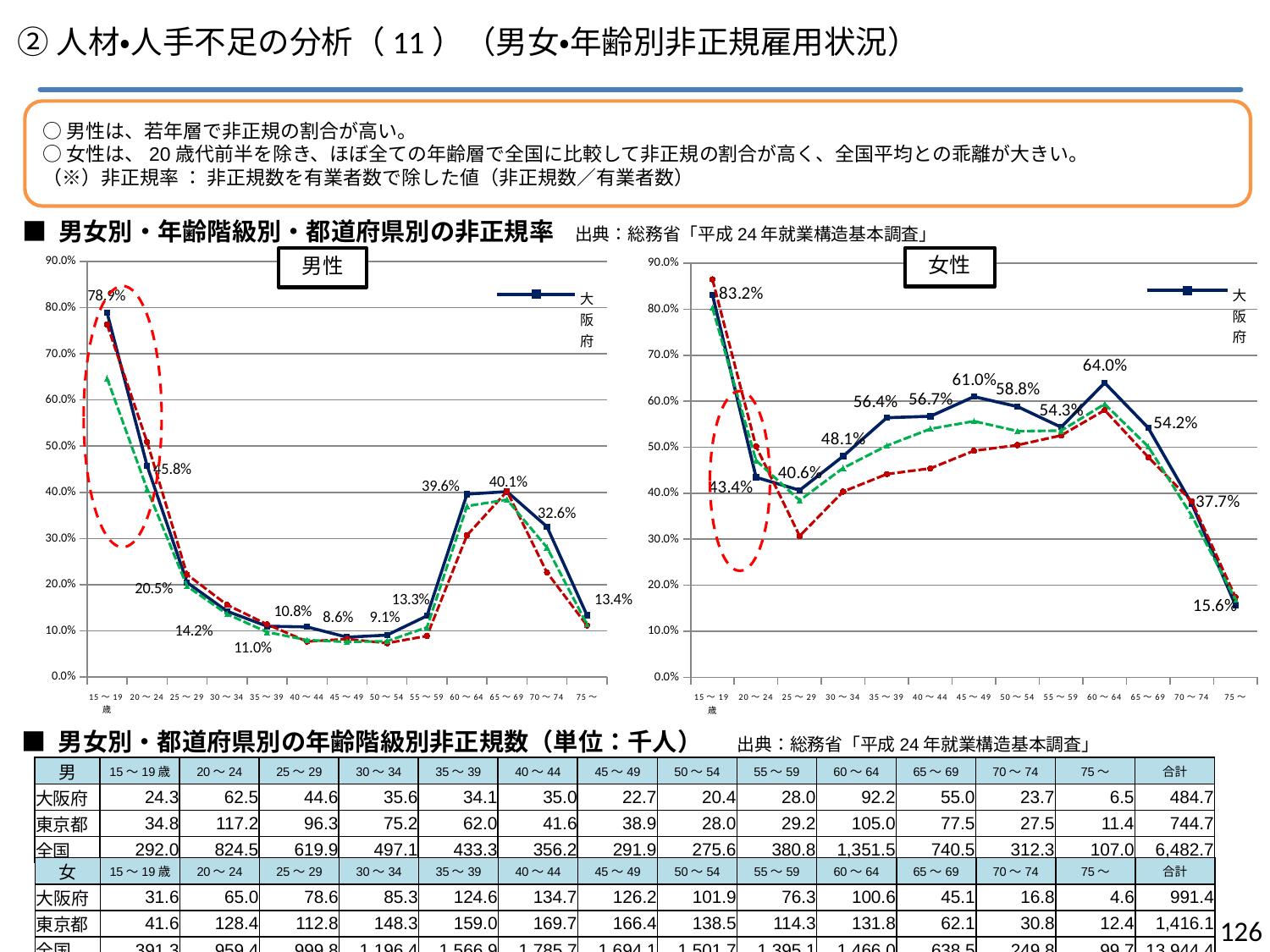

②人材・人手不足の分析（11）（男女・年齢別非正規雇用状況）
○男性は、若年層で非正規の割合が高い。
○女性は、20歳代前半を除き、ほぼ全ての年齢層で全国に比較して非正規の割合が高く、全国平均との乖離が大きい。
（※）非正規率 ： 非正規数を有業者数で除した値（非正規数／有業者数）
■ 男女別・年齢階級別・都道府県別の非正規率　出典：総務省「平成24年就業構造基本調査」

### Chart

| Category | 大阪府 | 東京都 | 全国 |
|---|---|---|---|
| 15～19歳 | 0.788961038961039 | 0.7631578947368421 | 0.6468763845813026 |
| 20～24 | 0.4575402635431918 | 0.5093437635810517 | 0.4069193564307571 |
| 25～29 | 0.20468104635153742 | 0.22183828610919143 | 0.19653783963729748 |
| 30～34 | 0.14245698279311725 | 0.15624350716808644 | 0.1362104397862721 |
| 35～39 | 0.10996452757175104 | 0.11413843888070692 | 0.09733797596315849 |
| 40～44 | 0.10845986984815618 | 0.07673860911270983 | 0.08003415269851256 |
| 45～49 | 0.08624620060790274 | 0.08239779707689049 | 0.07606316447779862 |
| 50～54 | 0.09078771695594126 | 0.07335603877390622 | 0.07749627421758569 |
| 55～59 | 0.13251301467108376 | 0.08905154010369015 | 0.1076162215628091 |
| 60～64 | 0.3960481099656357 | 0.3069277988892137 | 0.3701522787028922 |
| 65～69 | 0.40145985401459855 | 0.40217955371043074 | 0.3841365357680137 |
| 70～74 | 0.32554945054945056 | 0.22633744855967078 | 0.280517380759903 |
| 75～ | 0.13402061855670103 | 0.11176470588235295 | 0.11424300661968824 |

### Chart

| Category | 大阪府 | 東京都 | 全国 |
|---|---|---|---|
| 15～19歳 | 0.8315789473684211 | 0.8648648648648649 | 0.802831350020517 |
| 20～24 | 0.4344919786096257 | 0.5017584994138335 | 0.4712875178071425 |
| 25～29 | 0.40641158221303 | 0.3070223189983669 | 0.38440539813141605 |
| 30～34 | 0.48056338028169016 | 0.40342763873775844 | 0.45471475808597167 |
| 35～39 | 0.5640561339972838 | 0.4415440155512358 | 0.5031953498827837 |
| 40～44 | 0.5671578947368421 | 0.45386466969778017 | 0.5397636248224164 |
| 45～49 | 0.609956500724988 | 0.49216208222419405 | 0.556555734419659 |
| 50～54 | 0.5883371824480369 | 0.5045537340619308 | 0.5349649104057568 |
| 55～59 | 0.5434472934472935 | 0.5255172413793103 | 0.5359585094122167 |
| 60～64 | 0.6399491094147582 | 0.5806167400881057 | 0.5937626569461321 |
| 65～69 | 0.5420673076923077 | 0.47842835130970723 | 0.5012560841576386 |
| 70～74 | 0.37668161434977576 | 0.38213399503722084 | 0.35069493191071177 |
| 75～ | 0.1564625850340136 | 0.17415730337078653 | 0.16901169689777928 |
■ 男女別・都道府県別の年齢階級別非正規数（単位：千人）　　出典：総務省「平成24年就業構造基本調査」
| 男 | 15～19歳 | 20～24 | 25～29 | 30～34 | 35～39 | 40～44 | 45～49 | 50～54 | 55～59 | 60～64 | 65～69 | 70～74 | 75～ | 合計 |
| --- | --- | --- | --- | --- | --- | --- | --- | --- | --- | --- | --- | --- | --- | --- |
| 大阪府 | 24.3 | 62.5 | 44.6 | 35.6 | 34.1 | 35.0 | 22.7 | 20.4 | 28.0 | 92.2 | 55.0 | 23.7 | 6.5 | 484.7 |
| 東京都 | 34.8 | 117.2 | 96.3 | 75.2 | 62.0 | 41.6 | 38.9 | 28.0 | 29.2 | 105.0 | 77.5 | 27.5 | 11.4 | 744.7 |
| 全国 | 292.0 | 824.5 | 619.9 | 497.1 | 433.3 | 356.2 | 291.9 | 275.6 | 380.8 | 1,351.5 | 740.5 | 312.3 | 107.0 | 6,482.7 |
| 女 | 15～19歳 | 20～24 | 25～29 | 30～34 | 35～39 | 40～44 | 45～49 | 50～54 | 55～59 | 60～64 | 65～69 | 70～74 | 75～ | 合計 |
| --- | --- | --- | --- | --- | --- | --- | --- | --- | --- | --- | --- | --- | --- | --- |
| 大阪府 | 31.6 | 65.0 | 78.6 | 85.3 | 124.6 | 134.7 | 126.2 | 101.9 | 76.3 | 100.6 | 45.1 | 16.8 | 4.6 | 991.4 |
| 東京都 | 41.6 | 128.4 | 112.8 | 148.3 | 159.0 | 169.7 | 166.4 | 138.5 | 114.3 | 131.8 | 62.1 | 30.8 | 12.4 | 1,416.1 |
| 全国 | 391.3 | 959.4 | 999.8 | 1,196.4 | 1,566.9 | 1,785.7 | 1,694.1 | 1,501.7 | 1,395.1 | 1,466.0 | 638.5 | 249.8 | 99.7 | 13,944.4 |
126